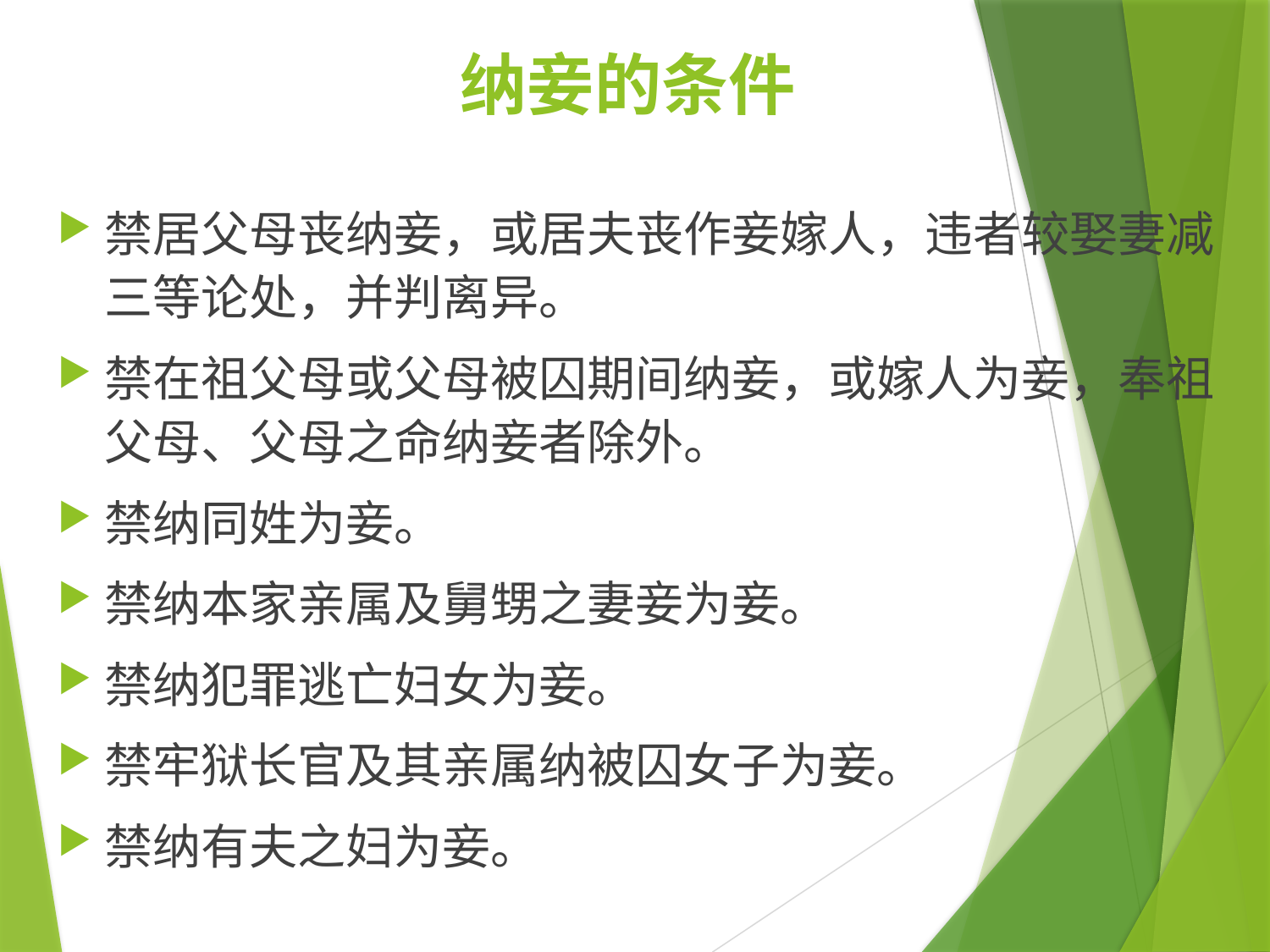

# 纳妾的条件

禁居父母丧纳妾，或居夫丧作妾嫁人，违者较娶妻减三等论处，并判离异。
禁在祖父母或父母被囚期间纳妾，或嫁人为妾，奉祖父母、父母之命纳妾者除外。
禁纳同姓为妾。
禁纳本家亲属及舅甥之妻妾为妾。
禁纳犯罪逃亡妇女为妾。
禁牢狱长官及其亲属纳被囚女子为妾。
禁纳有夫之妇为妾。